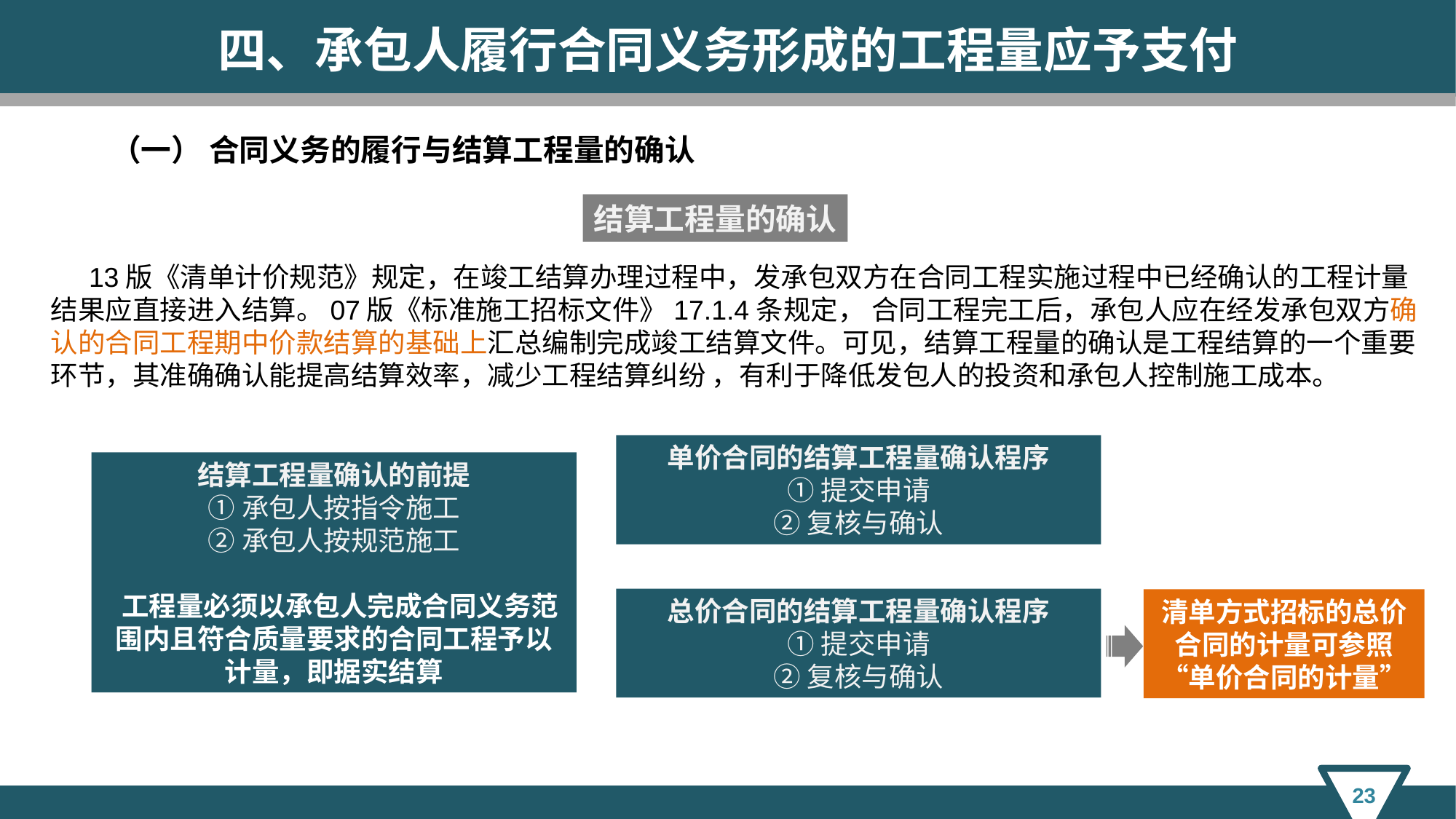

四、承包人履行合同义务形成的工程量应予支付
（一） 合同义务的履行与结算工程量的确认
结算工程量的确认
     13版《清单计价规范》规定，在竣工结算办理过程中，发承包双方在合同工程实施过程中已经确认的工程计量结果应直接进入结算。07版《标准施工招标文件》17.1.4条规定， 合同工程完工后，承包人应在经发承包双方确认的合同工程期中价款结算的基础上汇总编制完成竣工结算文件。可见，结算工程量的确认是工程结算的一个重要环节，其准确确认能提高结算效率，减少工程结算纠纷 ，有利于降低发包人的投资和承包人控制施工成本。
单价合同的结算工程量确认程序
①提交申请
②复核与确认
结算工程量确认的前提
①承包人按指令施工
②承包人按规范施工

 工程量必须以承包人完成合同义务范围内且符合质量要求的合同工程予以计量，即据实结算
总价合同的结算工程量确认程序
①提交申请
②复核与确认
清单方式招标的总价合同的计量可参照“单价合同的计量”